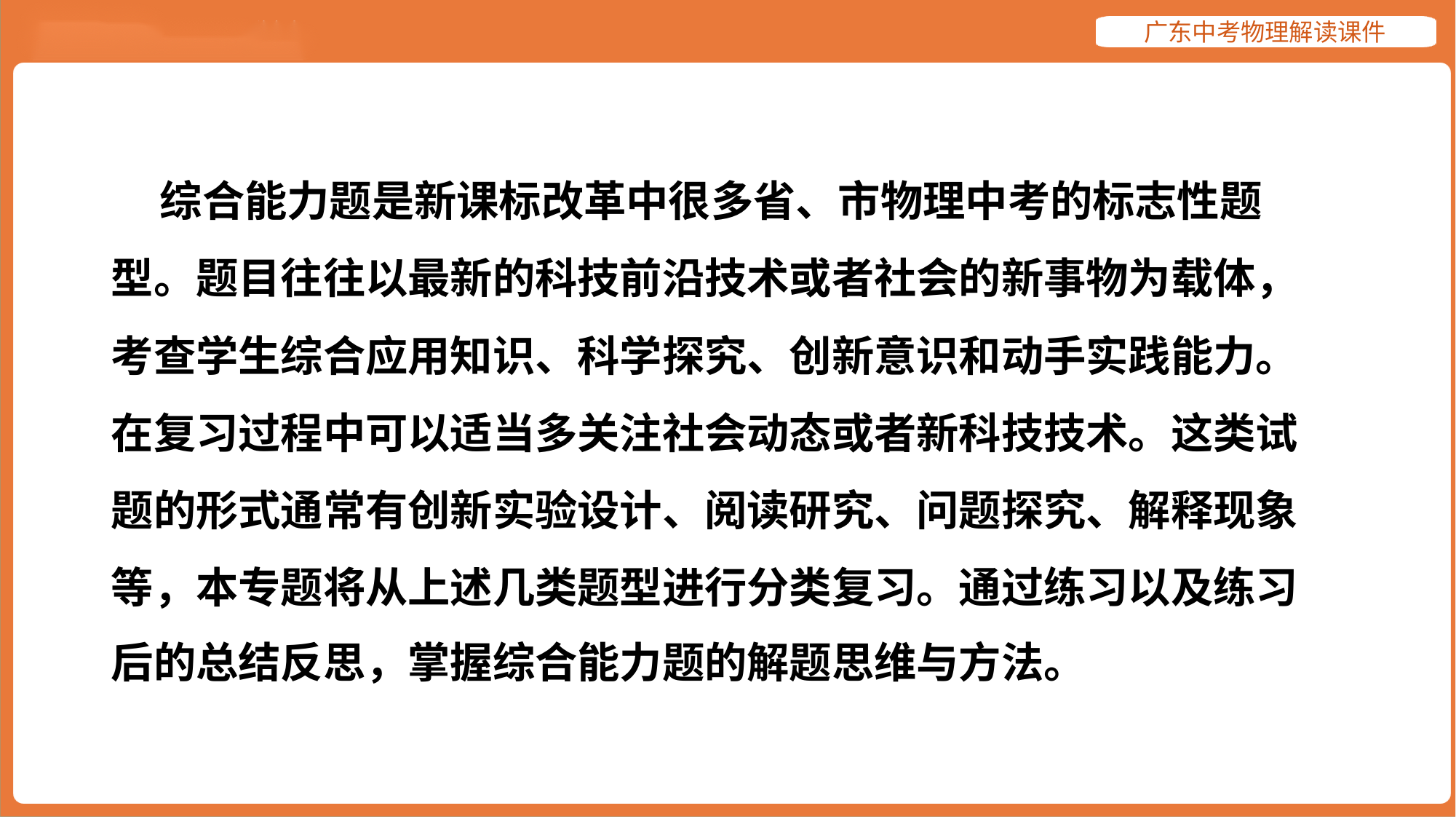

综合能力题是新课标改革中很多省、市物理中考的标志性题
型。题目往往以最新的科技前沿技术或者社会的新事物为载体，
考查学生综合应用知识、科学探究、创新意识和动手实践能力。
在复习过程中可以适当多关注社会动态或者新科技技术。这类试
题的形式通常有创新实验设计、阅读研究、问题探究、解释现象
等，本专题将从上述几类题型进行分类复习。通过练习以及练习
后的总结反思，掌握综合能力题的解题思维与方法。#1